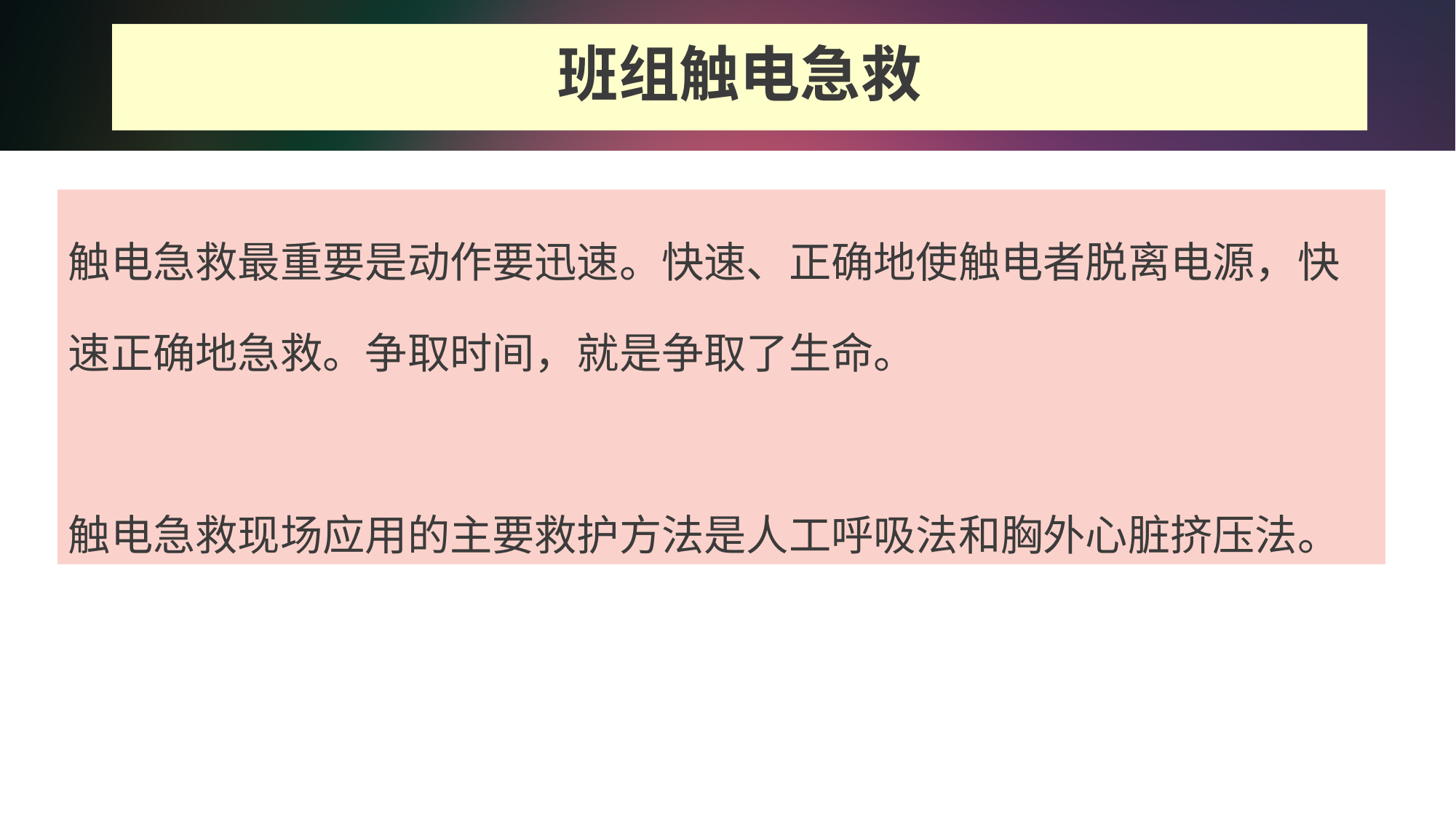

班组触电急救
触电急救最重要是动作要迅速。快速、正确地使触电者脱离电源，快速正确地急救。争取时间，就是争取了生命。

触电急救现场应用的主要救护方法是人工呼吸法和胸外心脏挤压法。